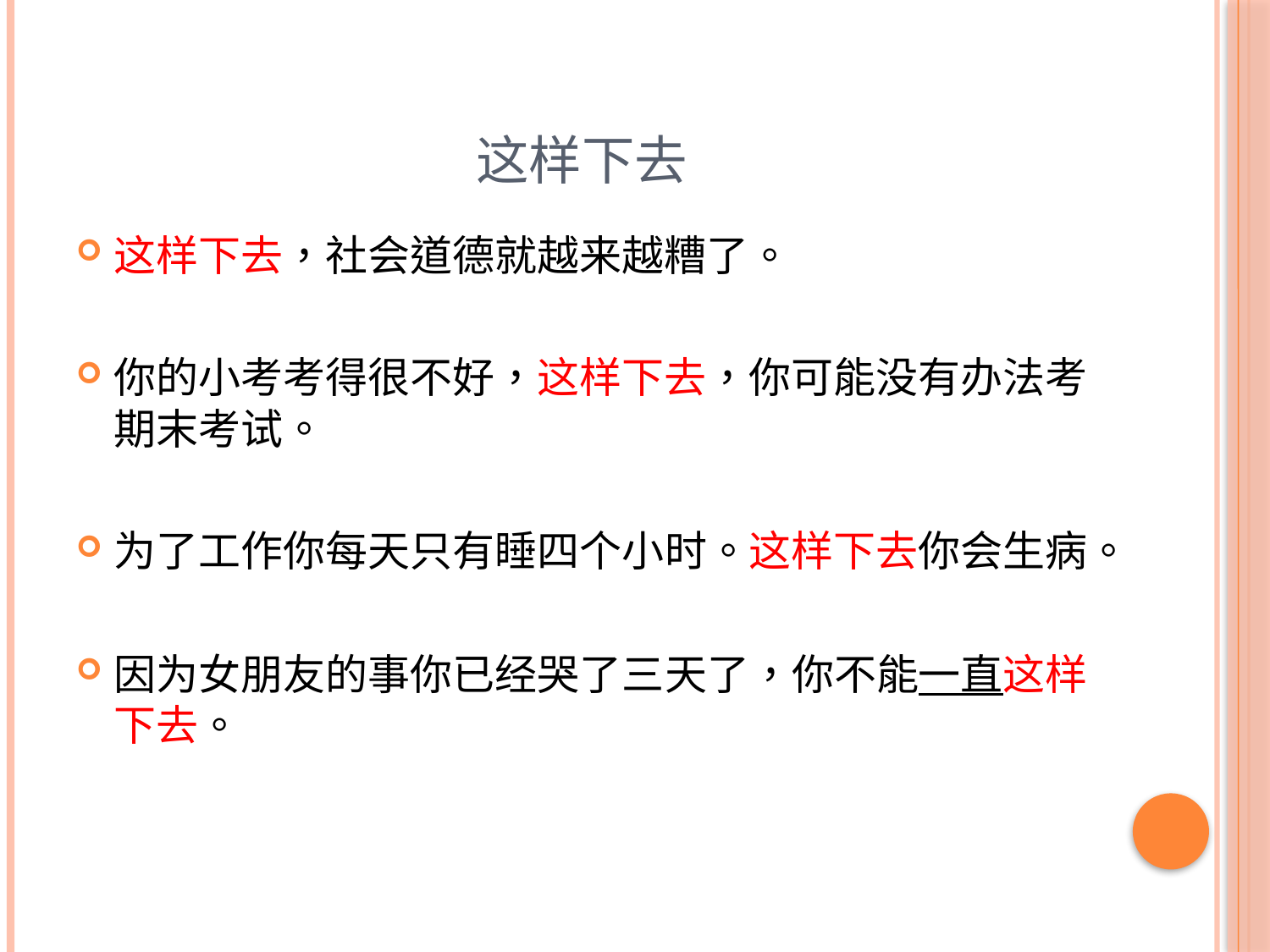

# 这样下去
这样下去，社会道德就越来越糟了。

你的小考考得很不好，这样下去，你可能没有办法考期末考试。

为了工作你每天只有睡四个小时。这样下去你会生病。

因为女朋友的事你已经哭了三天了，你不能一直这样下去。